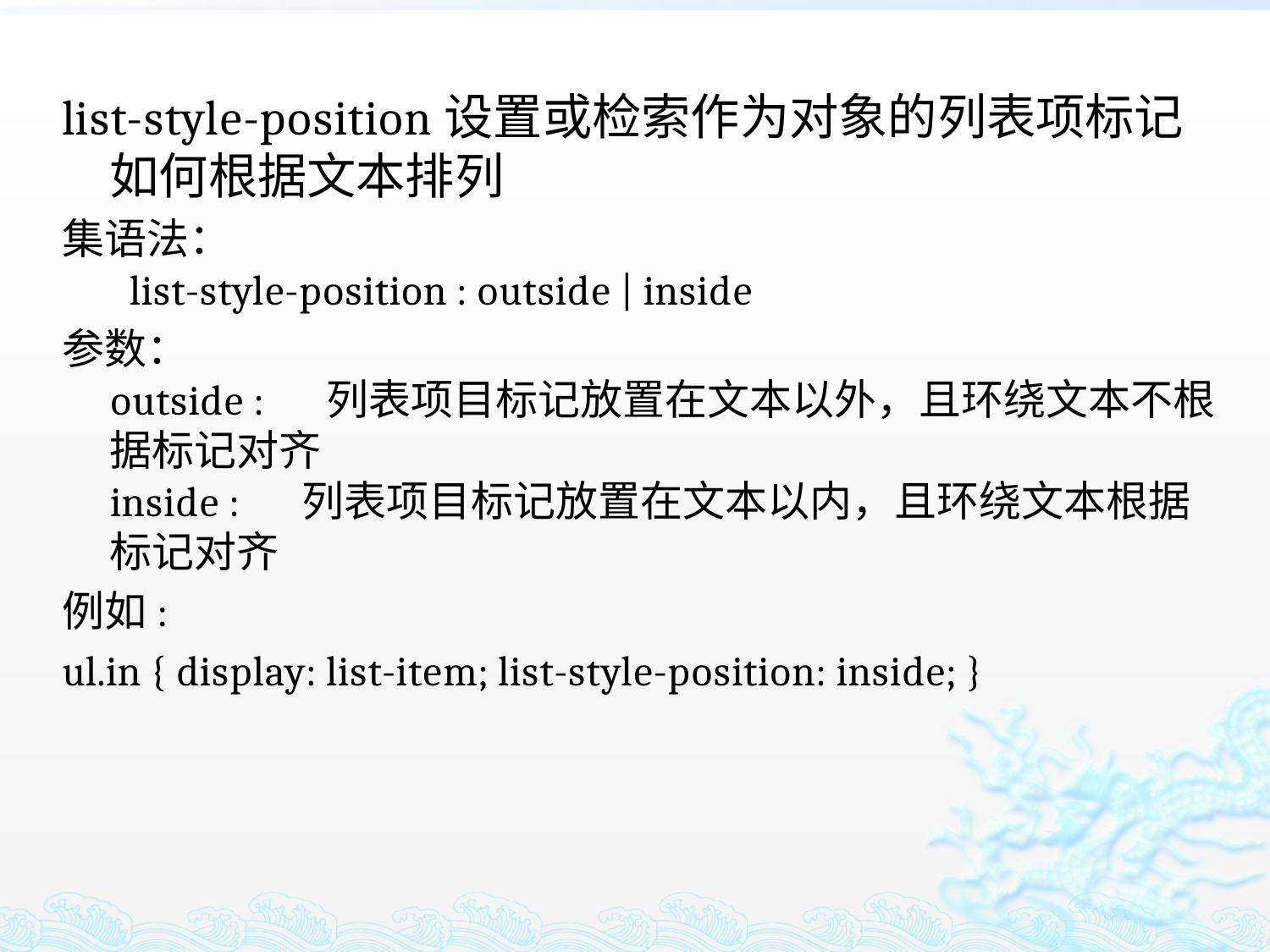

list-style-position设置或检索作为对象的列表项标记如何根据文本排列
集语法：
 list-style-position : outside | inside
参数：
outside : 　列表项目标记放置在文本以外，且环绕文本不根据标记对齐
inside : 　列表项目标记放置在文本以内，且环绕文本根据标记对齐
例如:
ul.in { display: list-item; list-style-position: inside; }